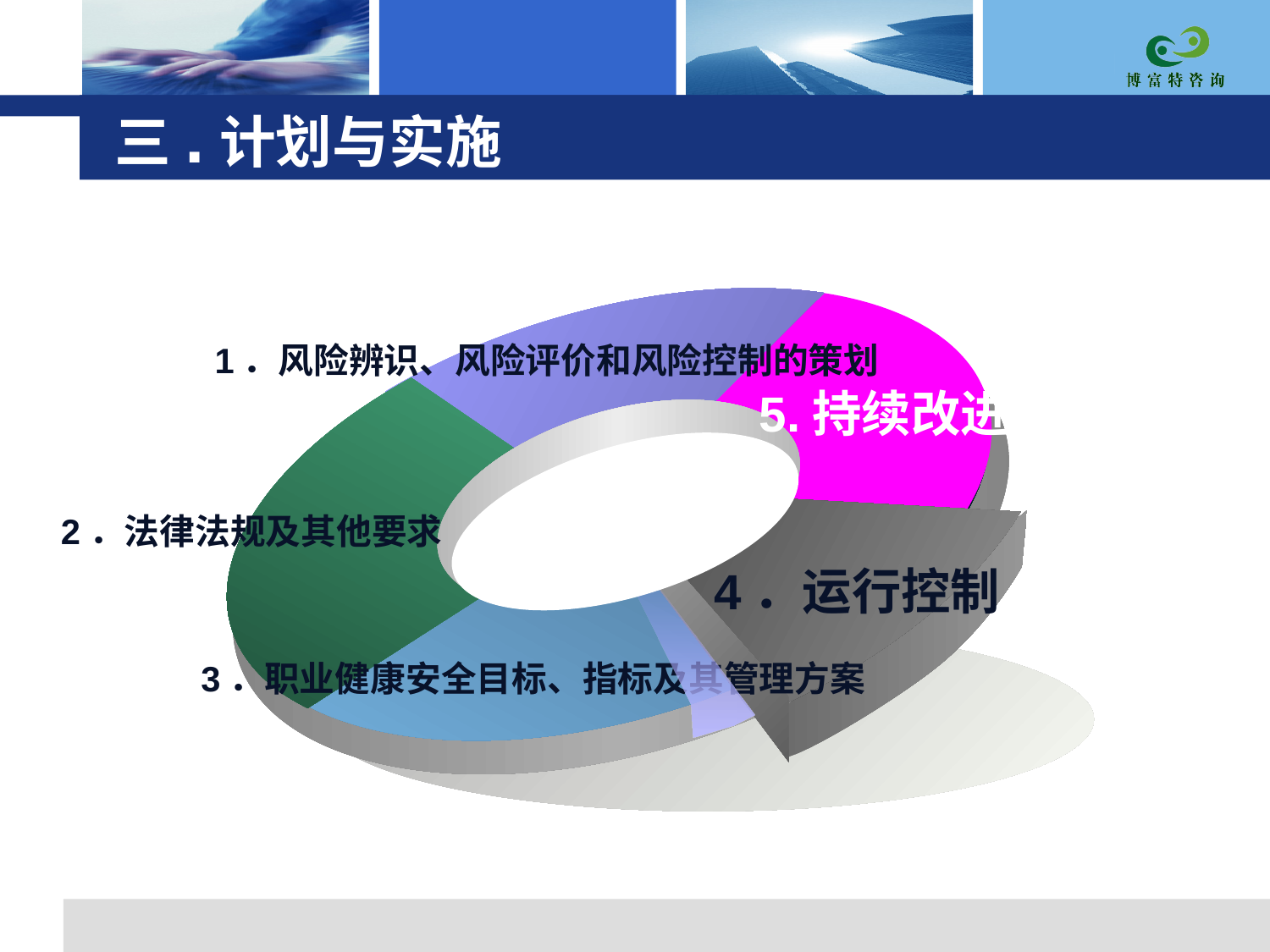

# 三.计划与实施

1. 1．风险辨识、风险评价和风险控制的策划

5.持续改进

　2．法律法规及其他要求

4．运行控制

　　3．职业健康安全目标、指标及其管理方案